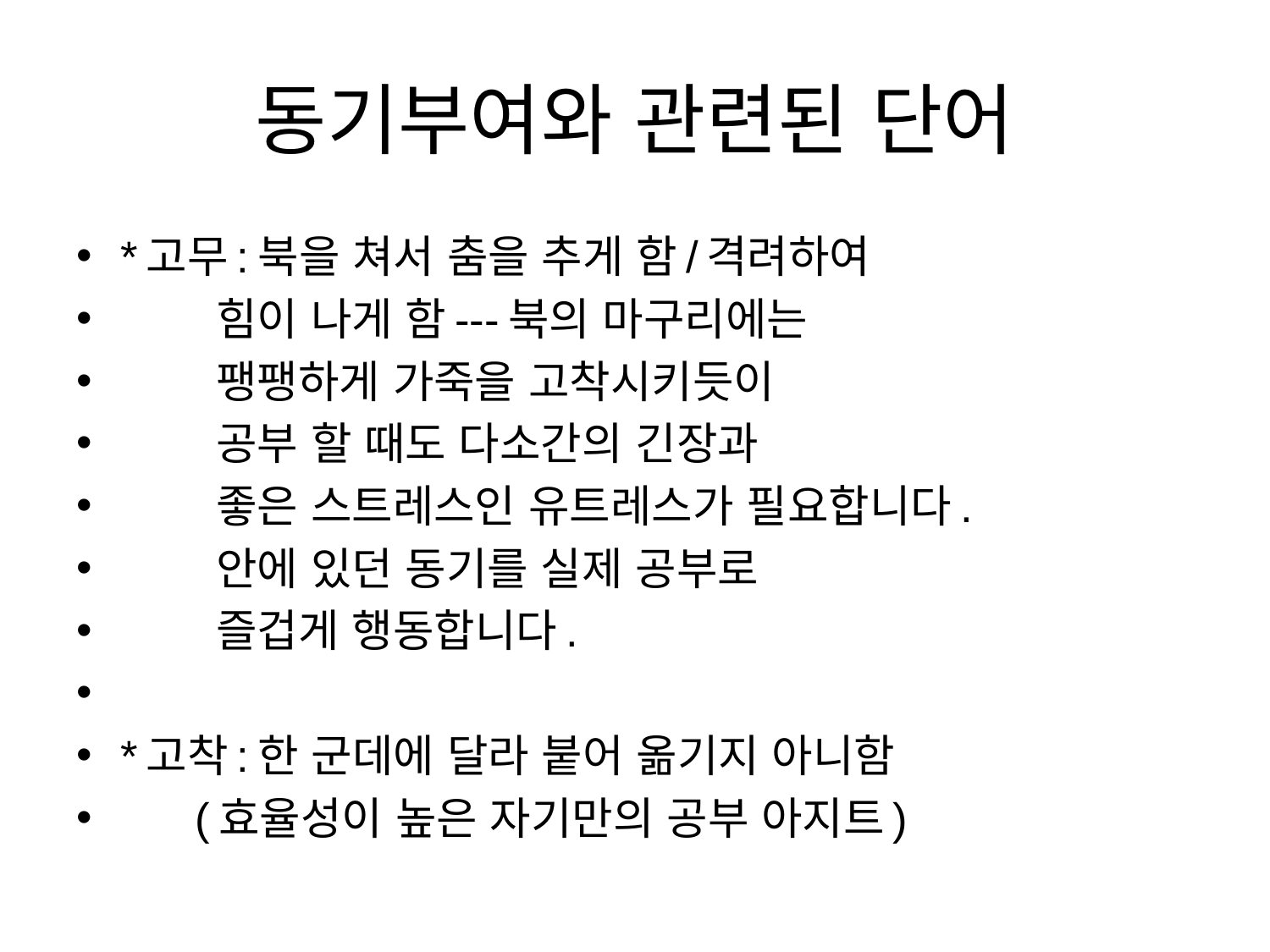

# 동기부여와 관련된 단어
*고무:북을 쳐서 춤을 추게 함/격려하여
       힘이 나게 함---북의 마구리에는
       팽팽하게 가죽을 고착시키듯이
       공부 할 때도 다소간의 긴장과
       좋은 스트레스인 유트레스가 필요합니다.
       안에 있던 동기를 실제 공부로
       즐겁게 행동합니다.

*고착:한 군데에 달라 붙어 옮기지 아니함
      (효율성이 높은 자기만의 공부 아지트)